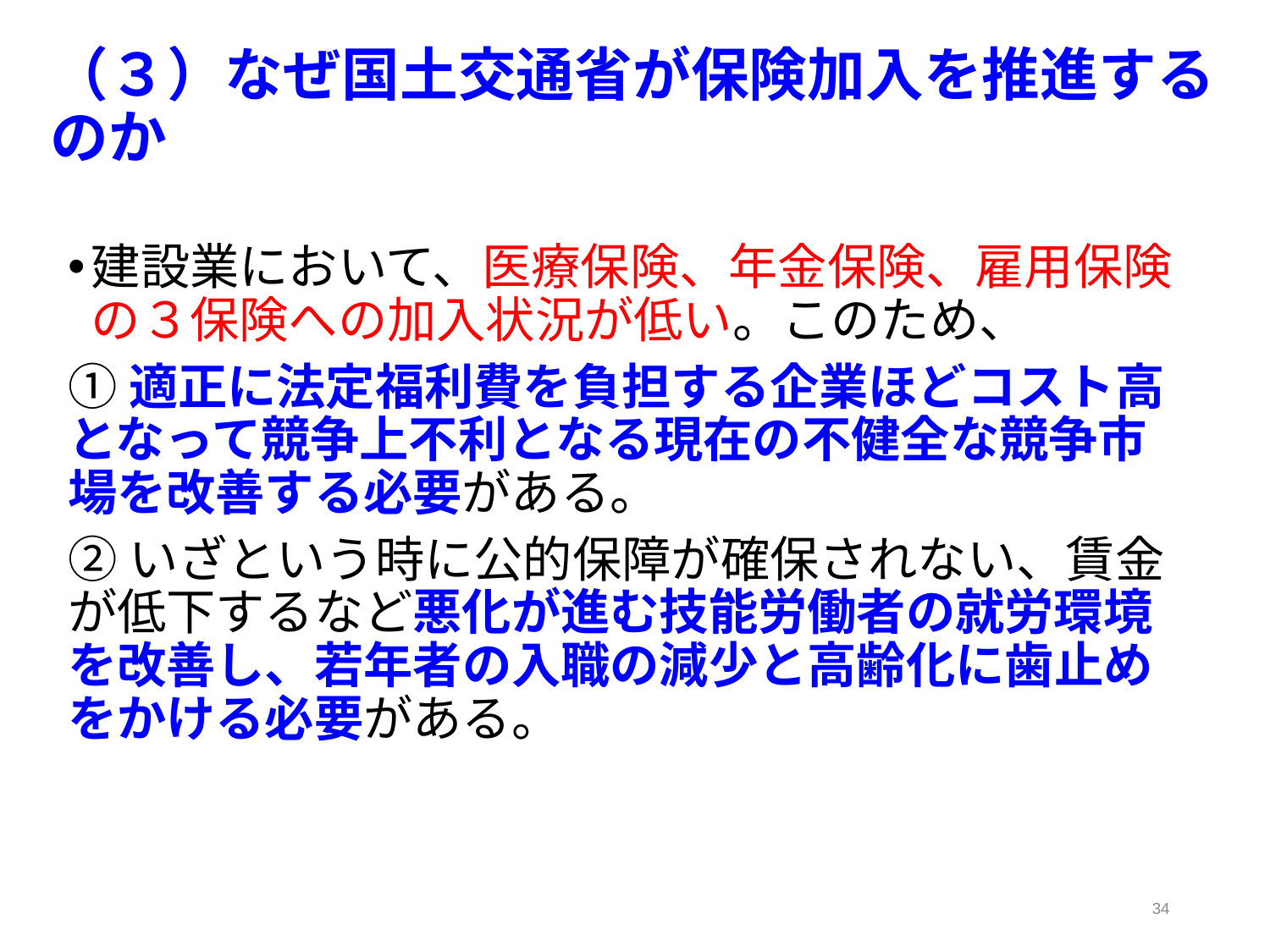

# （３）なぜ国土交通省が保険加入を推進するのか
建設業において、医療保険、年金保険、雇用保険の３保険への加入状況が低い。このため、
➀適正に法定福利費を負担する企業ほどコスト高となって競争上不利となる現在の不健全な競争市場を改善する必要がある。
➁いざという時に公的保障が確保されない、賃金が低下するなど悪化が進む技能労働者の就労環境を改善し、若年者の入職の減少と高齢化に歯止めをかける必要がある。
34